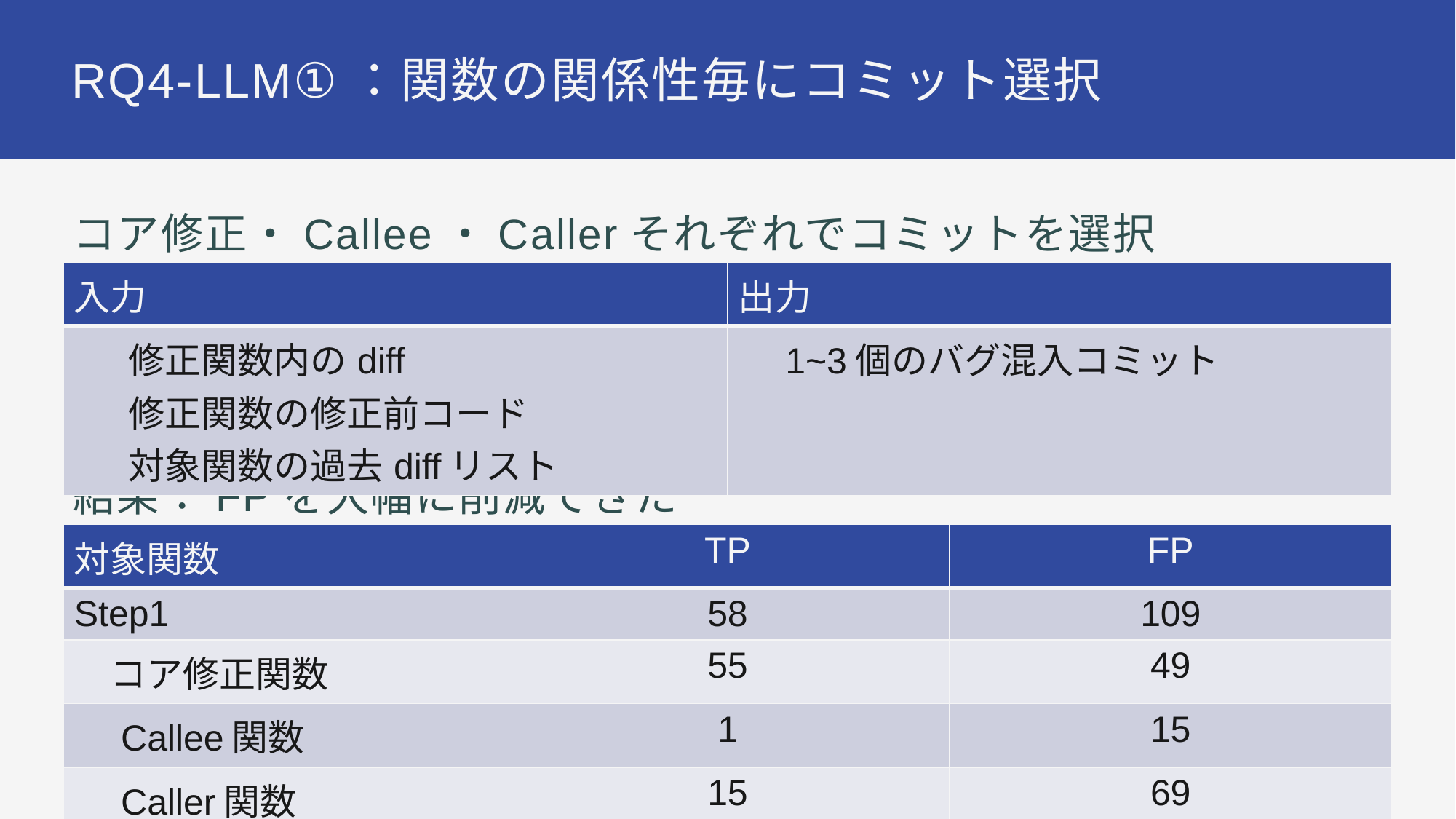

# RQ4-LLM①：関数の関係性毎にコミット選択
コア修正・Callee・Callerそれぞれでコミットを選択

結果：FPを大幅に削減できた
| 入力 | 出力 |
| --- | --- |
| 修正関数内のdiff 修正関数の修正前コード 対象関数の過去diffリスト | 1~3個のバグ混入コミット |
| 対象関数 | TP | FP |
| --- | --- | --- |
| Step1 | 58 | 109 |
| コア修正関数 | 55 | 49 |
| Callee関数 | 1 | 15 |
| Caller関数 | 15 | 69 |
38